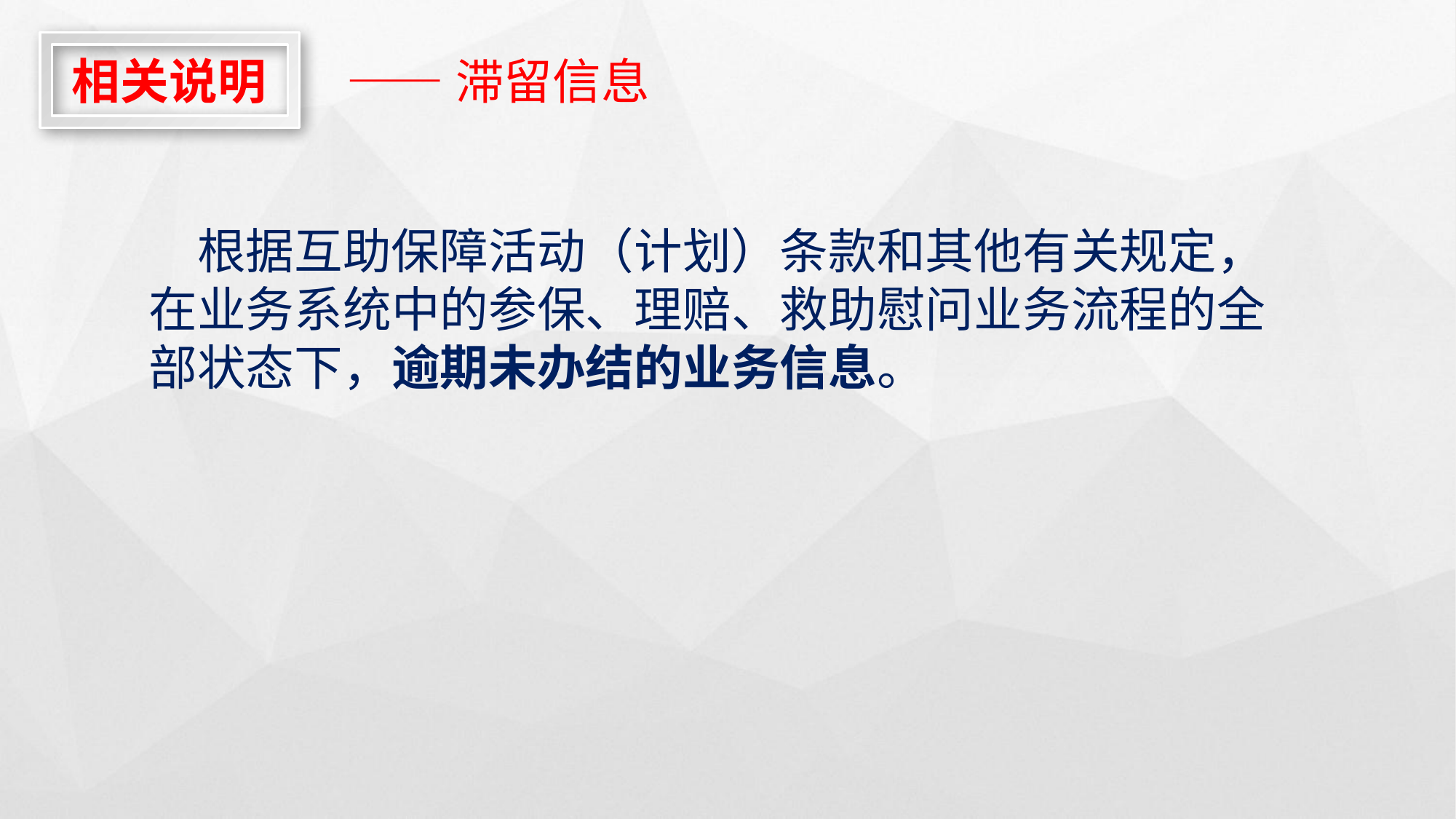

相关说明
——滞留信息
根据互助保障活动（计划）条款和其他有关规定，在业务系统中的参保、理赔、救助慰问业务流程的全部状态下，逾期未办结的业务信息。